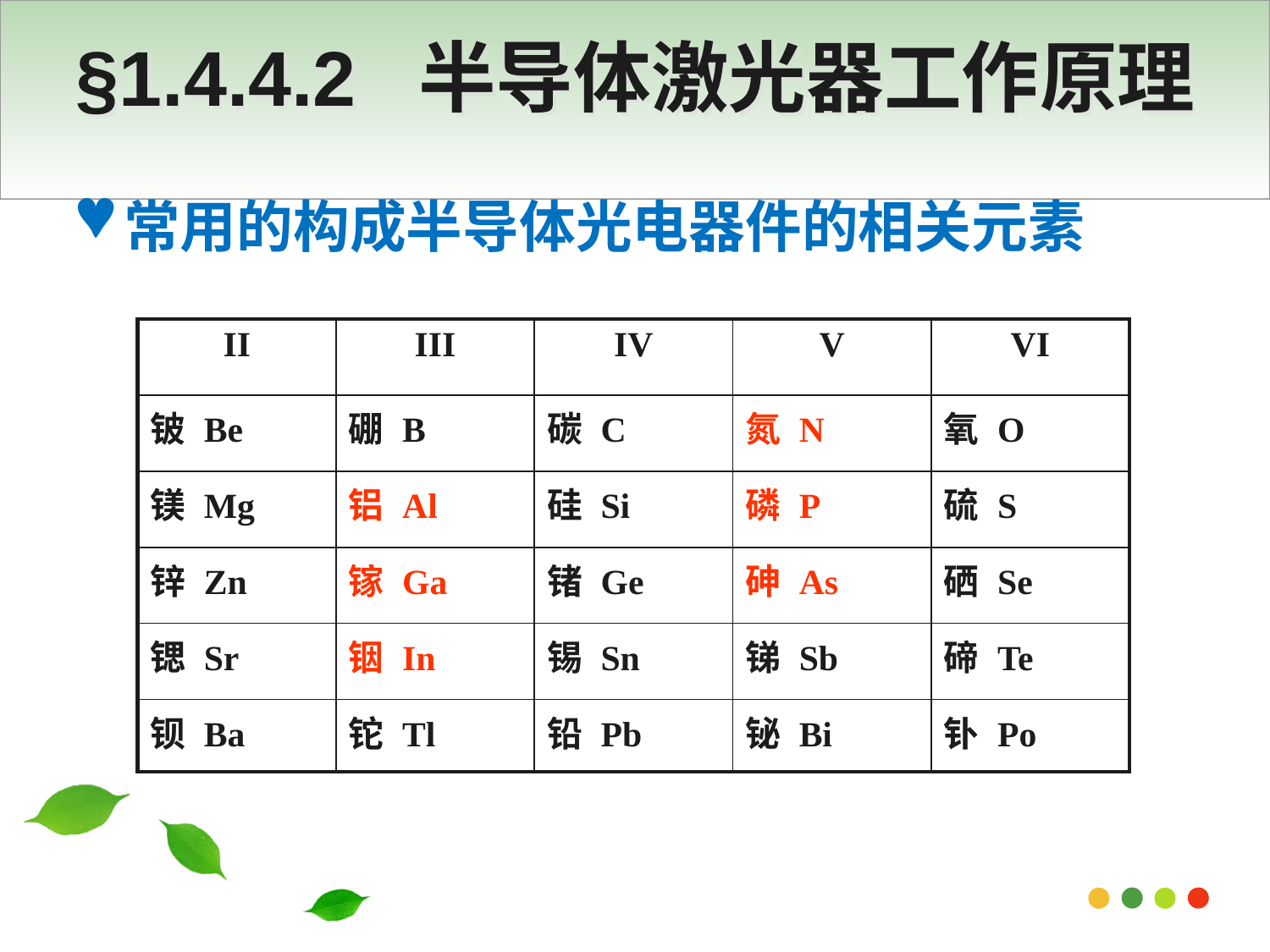

# §1.4.4.2  半导体激光器工作原理
常用的构成半导体光电器件的相关元素

| II | III | IV | V | VI |
| --- | --- | --- | --- | --- |
| 铍 Be | 硼 B | 碳 C | 氮 N | 氧 O |
| 镁 Mg | 铝 Al | 硅 Si | 磷 P | 硫 S |
| 锌 Zn | 镓 Ga | 锗 Ge | 砷 As | 硒 Se |
| 锶 Sr | 铟 In | 锡 Sn | 锑 Sb | 碲 Te |
| 钡 Ba | 铊 Tl | 铅 Pb | 铋 Bi | 钋 Po |